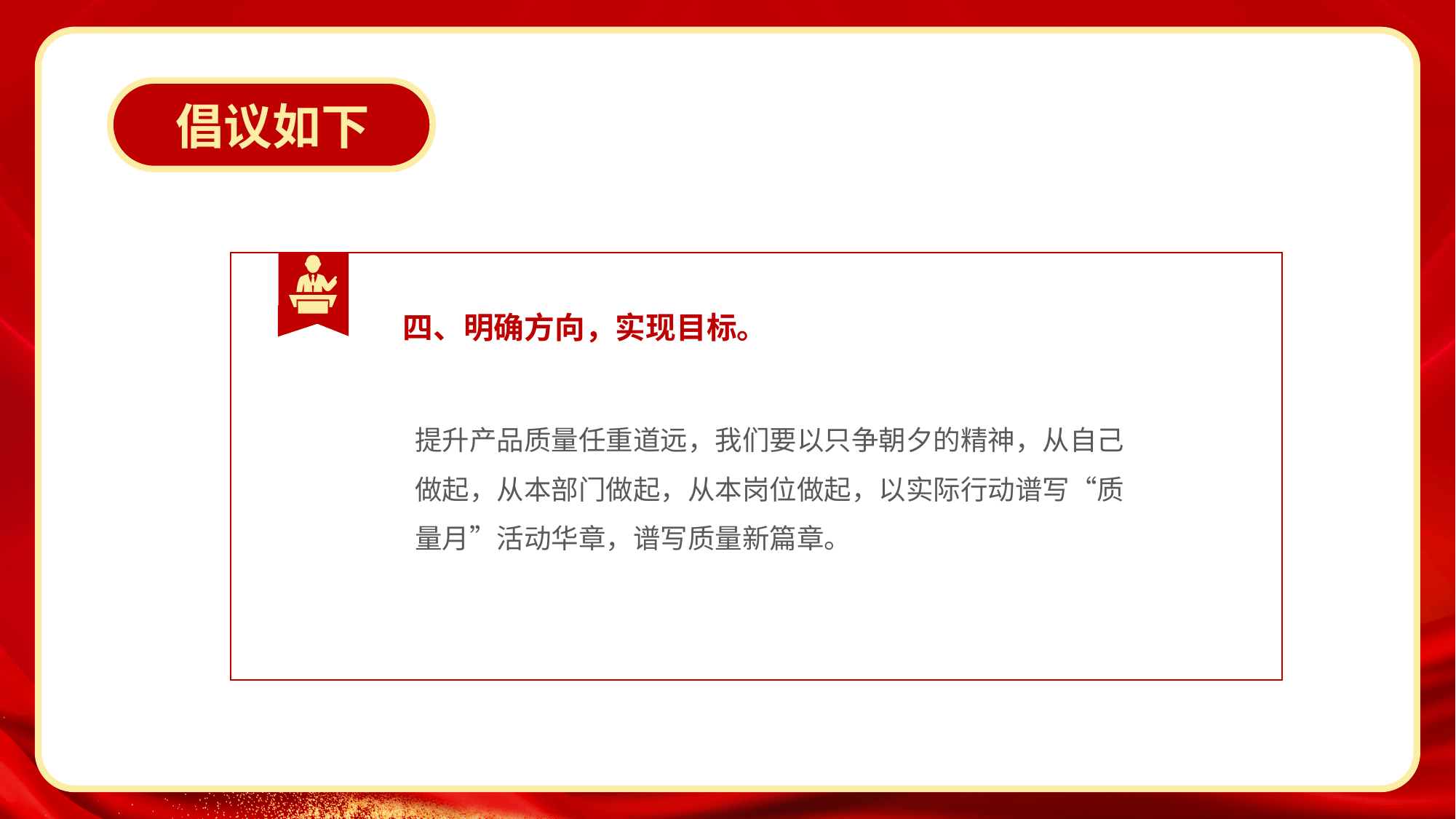

倡议如下

四、明确方向，实现目标。
提升产品质量任重道远，我们要以只争朝夕的精神，从自己做起，从本部门做起，从本岗位做起，以实际行动谱写“质量月”活动华章，谱写质量新篇章。